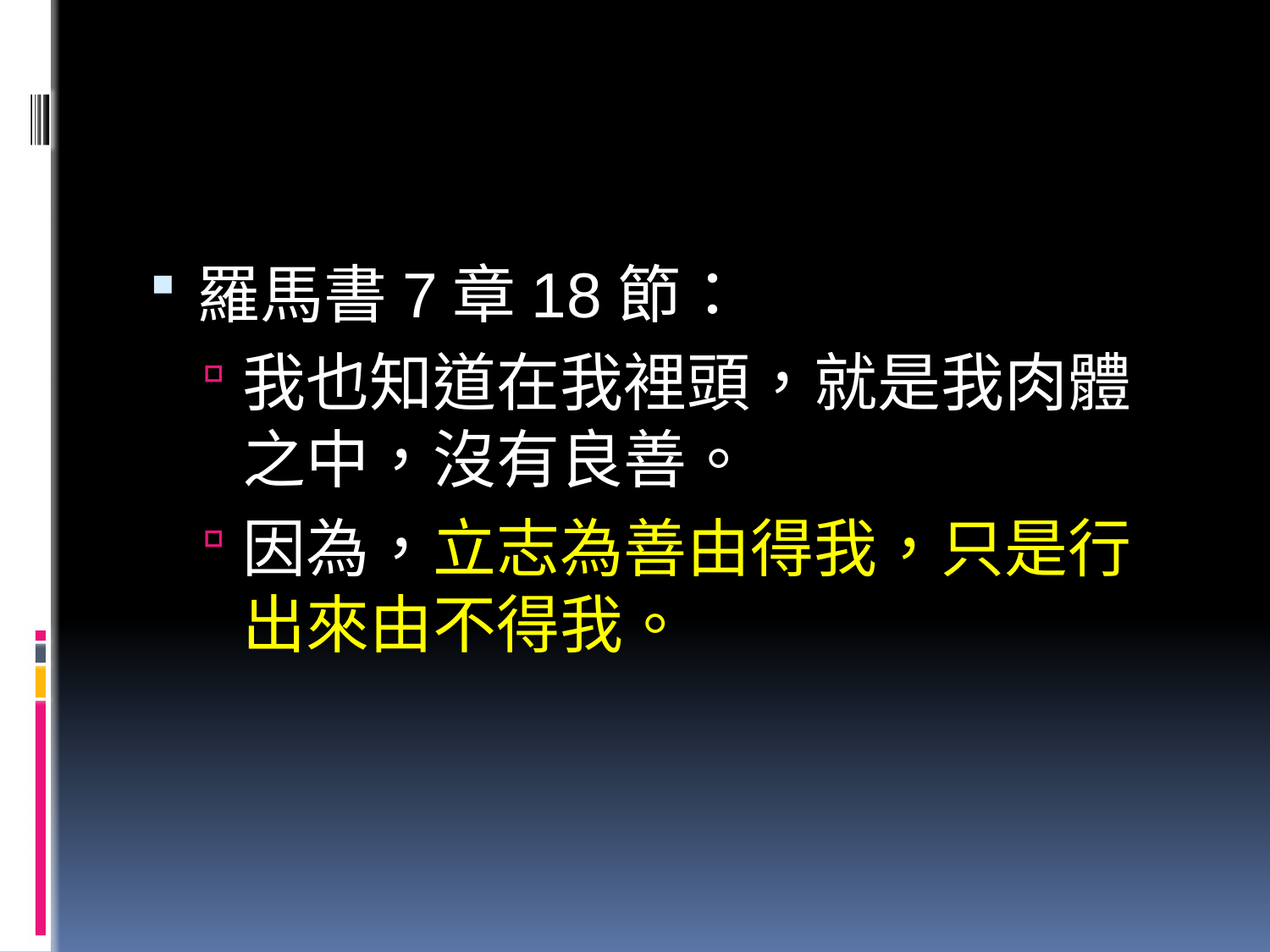

羅馬書7章18節：
我也知道在我裡頭，就是我肉體之中，沒有良善。
因為，立志為善由得我，只是行出來由不得我。